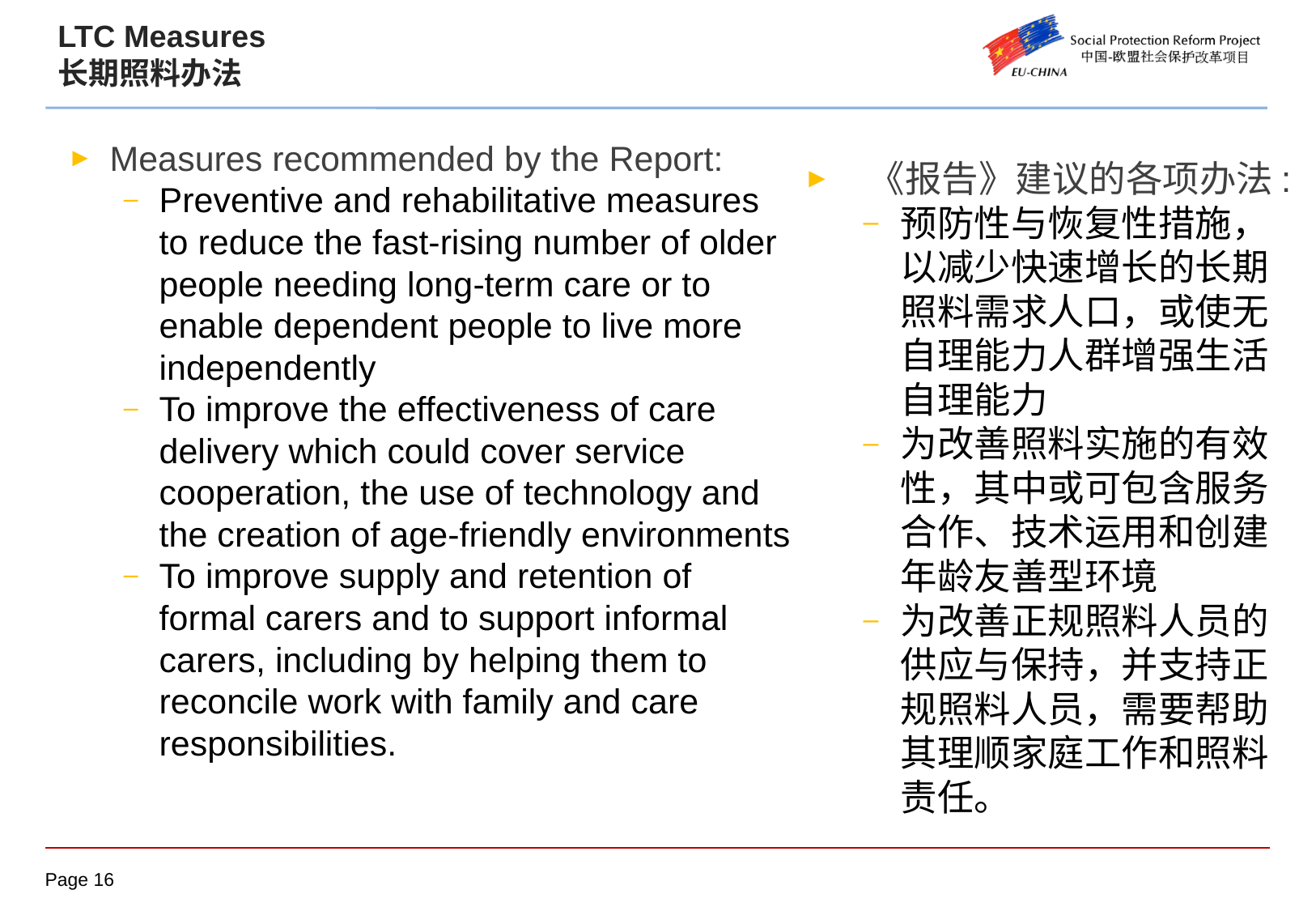

# LTC Measures 长期照料办法
Measures recommended by the Report:
Preventive and rehabilitative measures to reduce the fast-rising number of older people needing long-term care or to enable dependent people to live more independently
To improve the effectiveness of care delivery which could cover service cooperation, the use of technology and the creation of age-friendly environments
To improve supply and retention of formal carers and to support informal carers, including by helping them to reconcile work with family and care responsibilities.

 《报告》建议的各项办法:
预防性与恢复性措施，以减少快速增长的长期照料需求人口，或使无自理能力人群增强生活自理能力
为改善照料实施的有效性，其中或可包含服务合作、技术运用和创建年龄友善型环境
为改善正规照料人员的供应与保持，并支持正规照料人员，需要帮助其理顺家庭工作和照料责任。